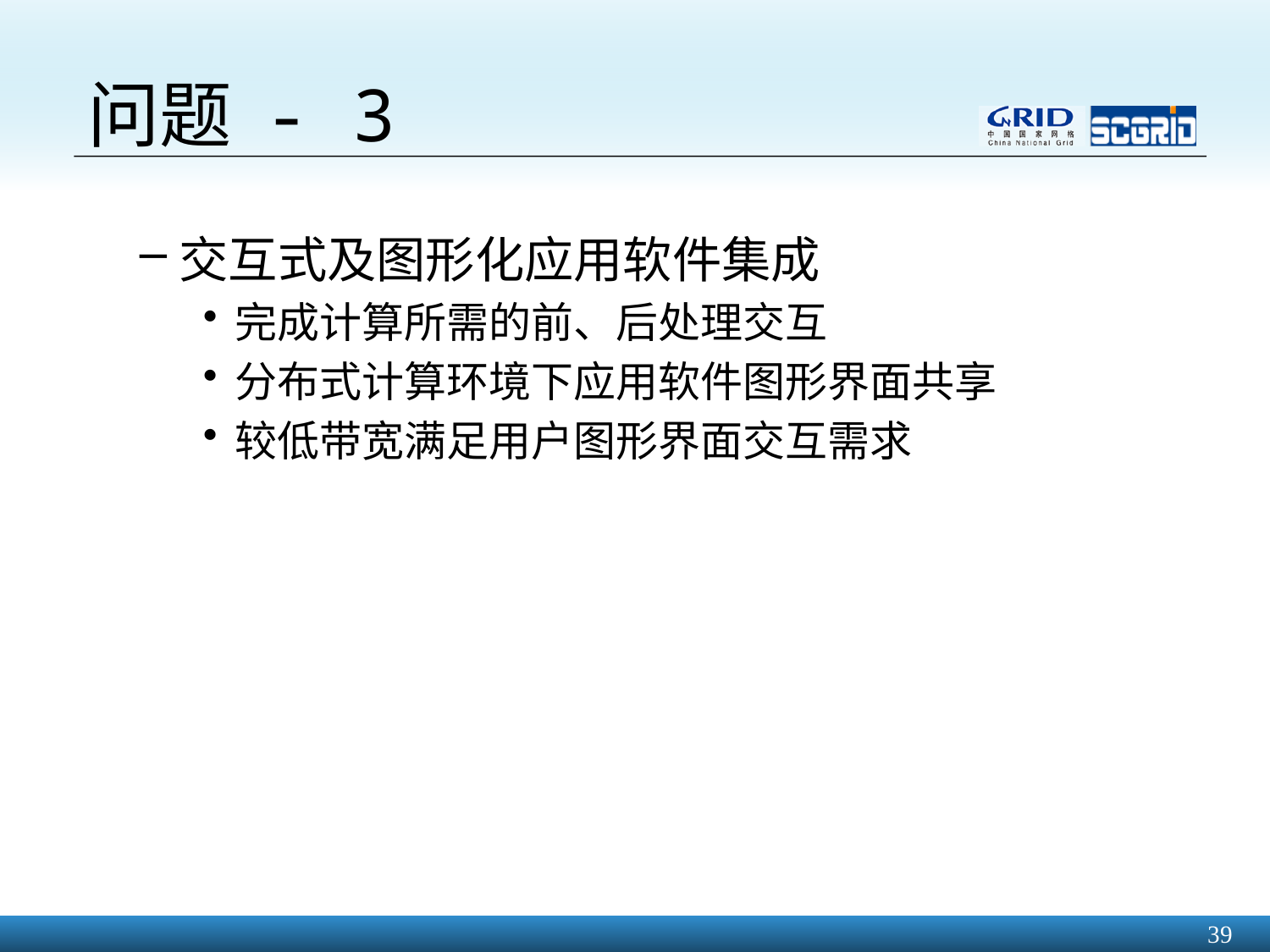

# 问题 - 3
交互式及图形化应用软件集成
完成计算所需的前、后处理交互
分布式计算环境下应用软件图形界面共享
较低带宽满足用户图形界面交互需求